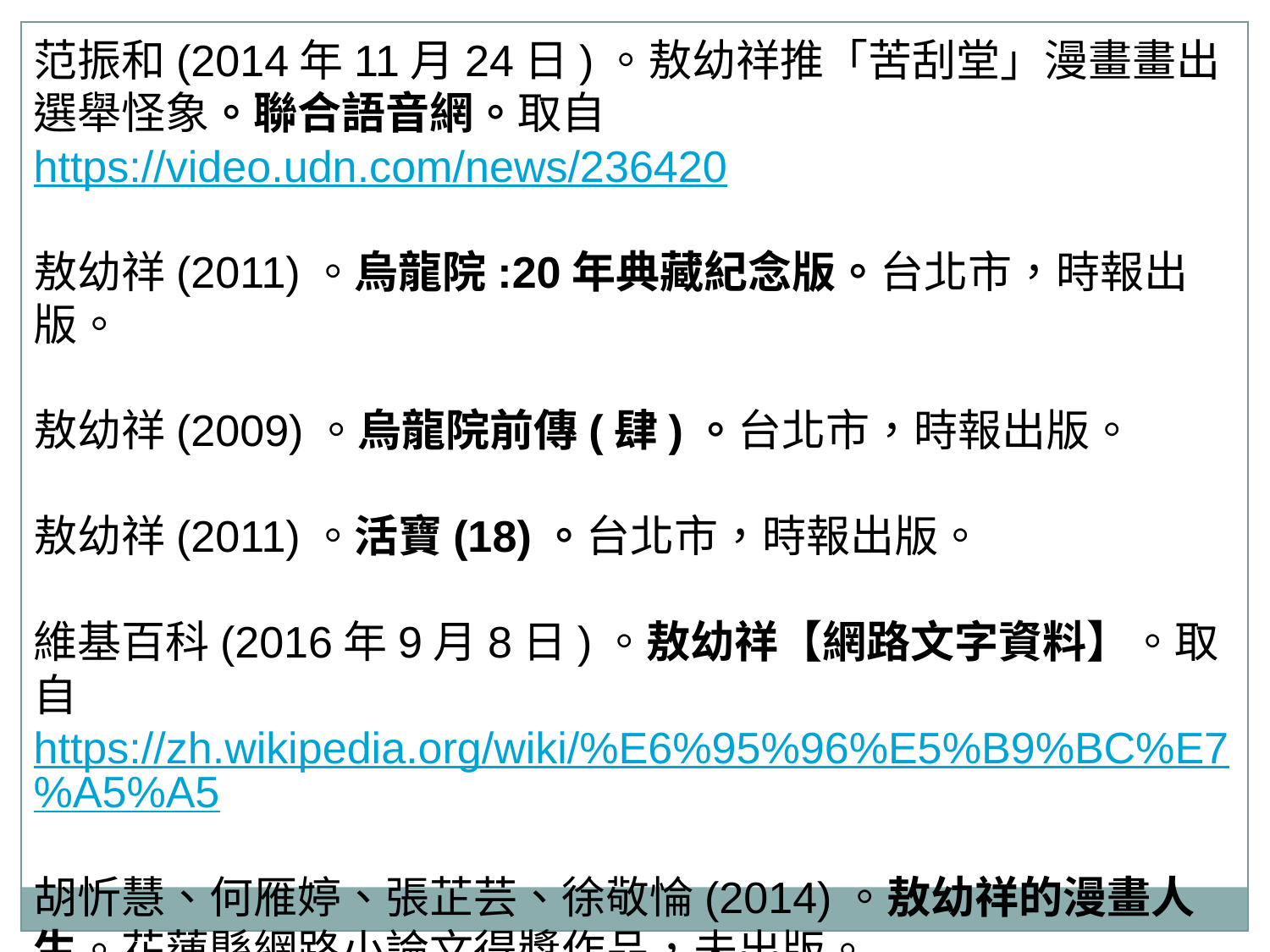

范振和(2014年11月24日)。敖幼祥推「苦刮堂」漫畫畫出選舉怪象。聯合語音網。取自https://video.udn.com/news/236420

敖幼祥(2011)。烏龍院:20年典藏紀念版。台北市，時報出版。

敖幼祥(2009)。烏龍院前傳(肆)。台北市，時報出版。

敖幼祥(2011)。活寶(18)。台北市，時報出版。

維基百科(2016年9月8日)。敖幼祥【網路文字資料】。取自https://zh.wikipedia.org/wiki/%E6%95%96%E5%B9%BC%E7%A5%A5

胡忻慧、何雁婷、張芷芸、徐敬惀(2014)。敖幼祥的漫畫人生。花蓮縣網路小論文得獎作品，未出版。